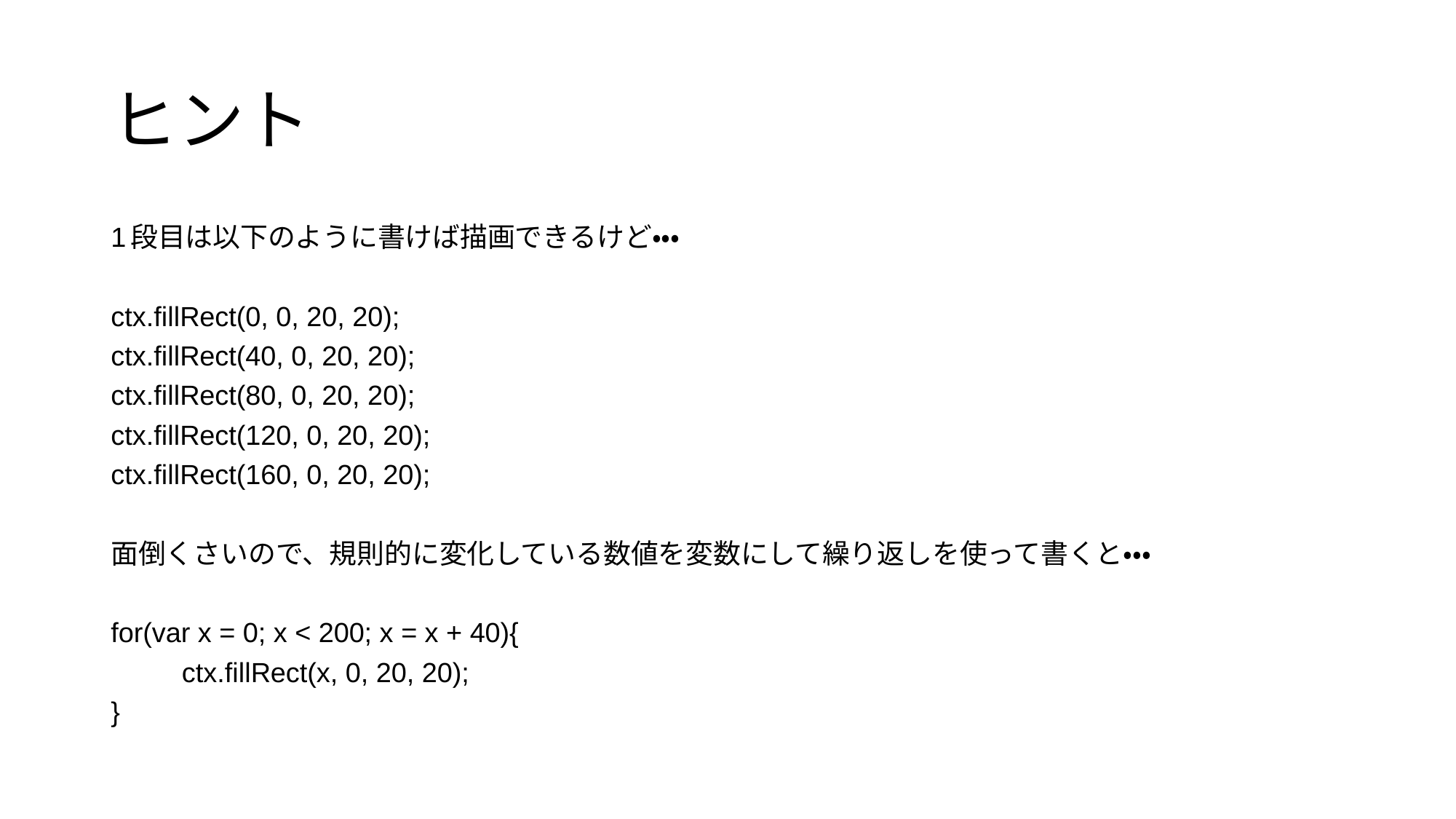

# ヒント
1段目は以下のように書けば描画できるけど・・・

ctx.fillRect(0, 0, 20, 20);
ctx.fillRect(40, 0, 20, 20);
ctx.fillRect(80, 0, 20, 20);
ctx.fillRect(120, 0, 20, 20);
ctx.fillRect(160, 0, 20, 20);

面倒くさいので、規則的に変化している数値を変数にして繰り返しを使って書くと・・・

for(var x = 0; x < 200; x = x + 40){
	ctx.fillRect(x, 0, 20, 20);
}